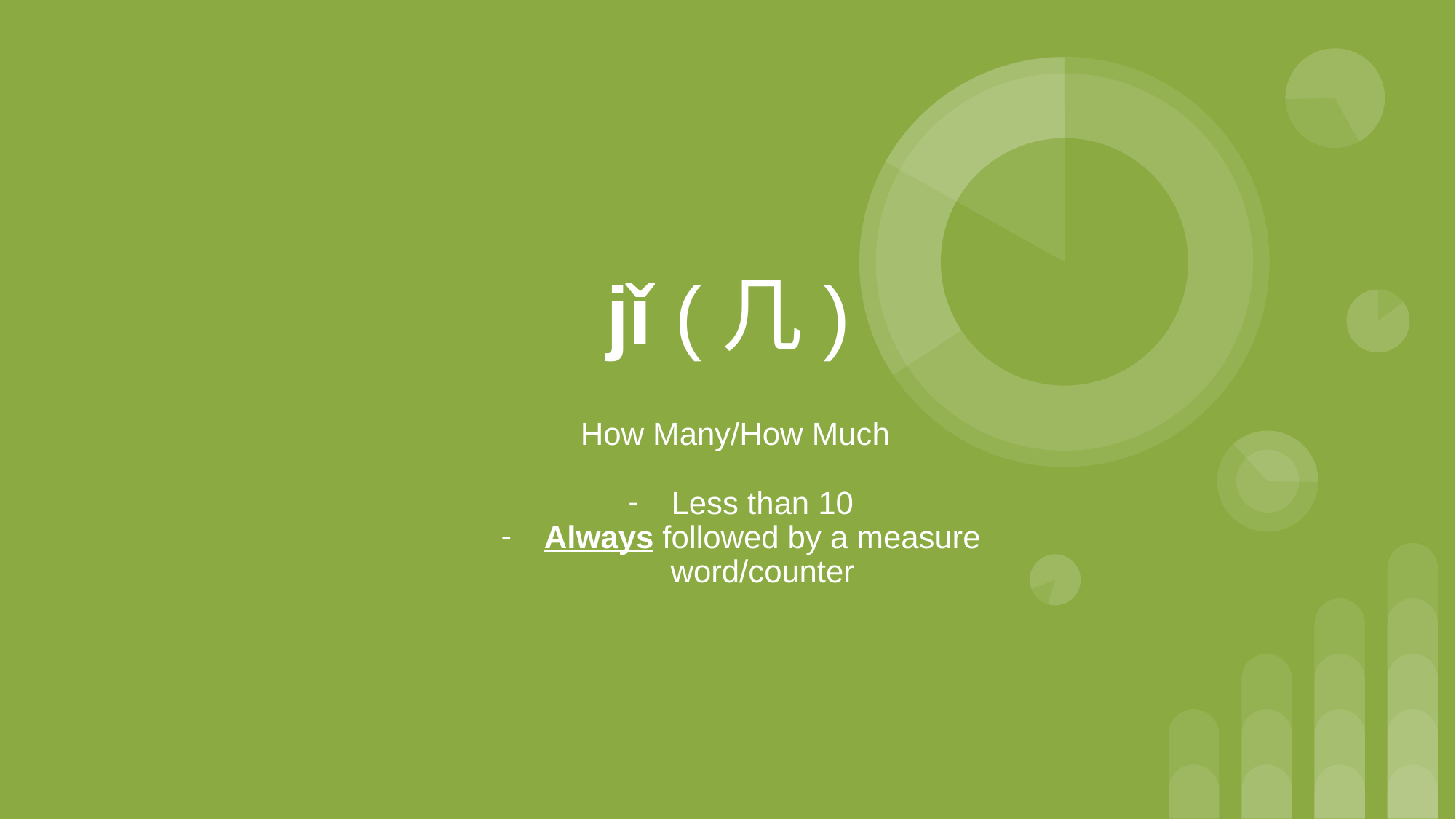

# jǐ (几)
How Many/How Much

Less than 10
Always followed by a measure word/counter